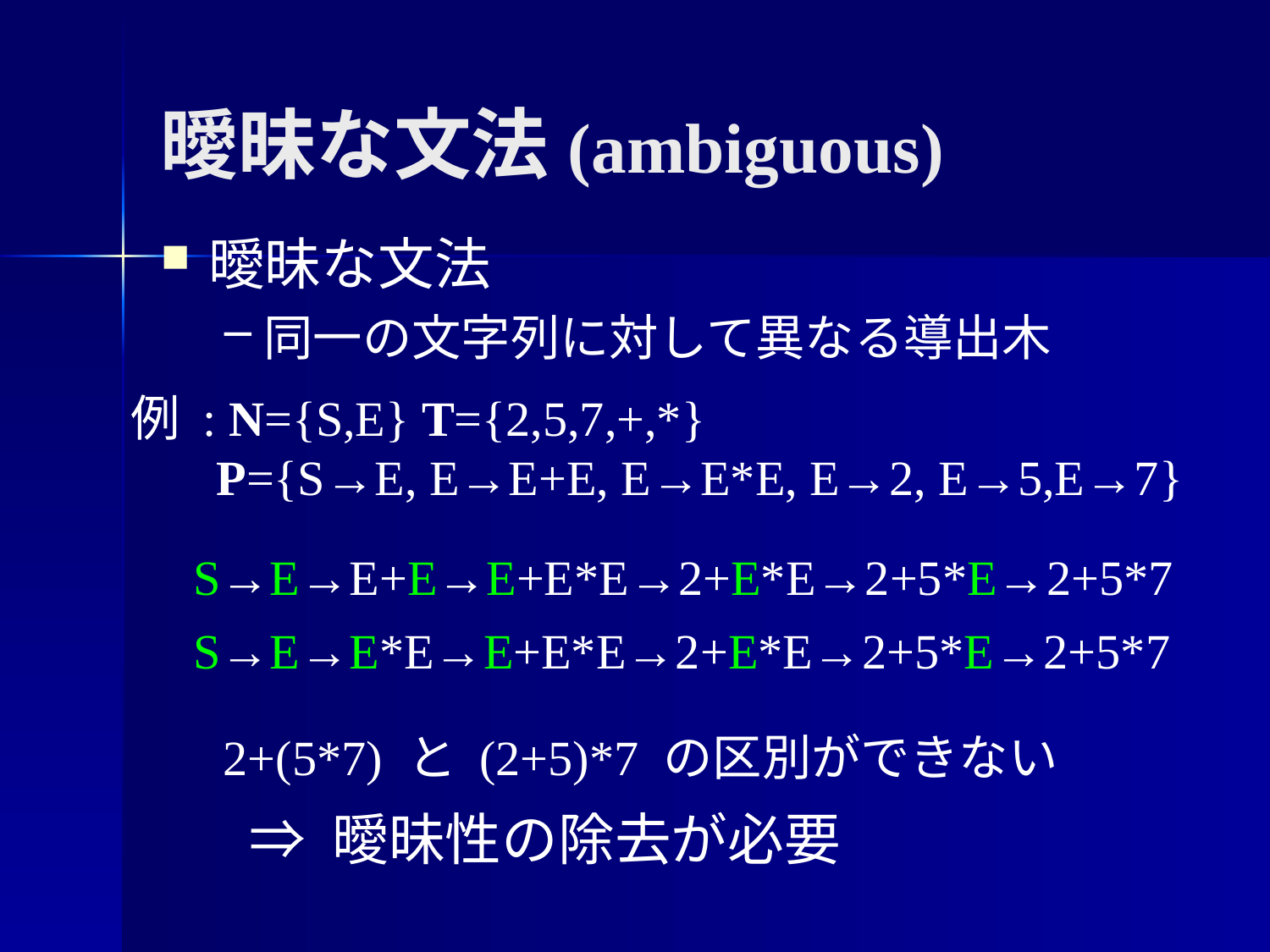

# 曖昧な文法(ambiguous)
曖昧な文法
同一の文字列に対して異なる導出木
例 : N={S,E} T={2,5,7,+,*}
       P={S→E, E→E+E, E→E*E, E→2, E→5,E→7}
S→E→E+E→E+E*E→2+E*E→2+5*E→2+5*7
S→E→E*E→E+E*E→2+E*E→2+5*E→2+5*7
2+(5*7) と (2+5)*7 の区別ができない
⇒ 曖昧性の除去が必要